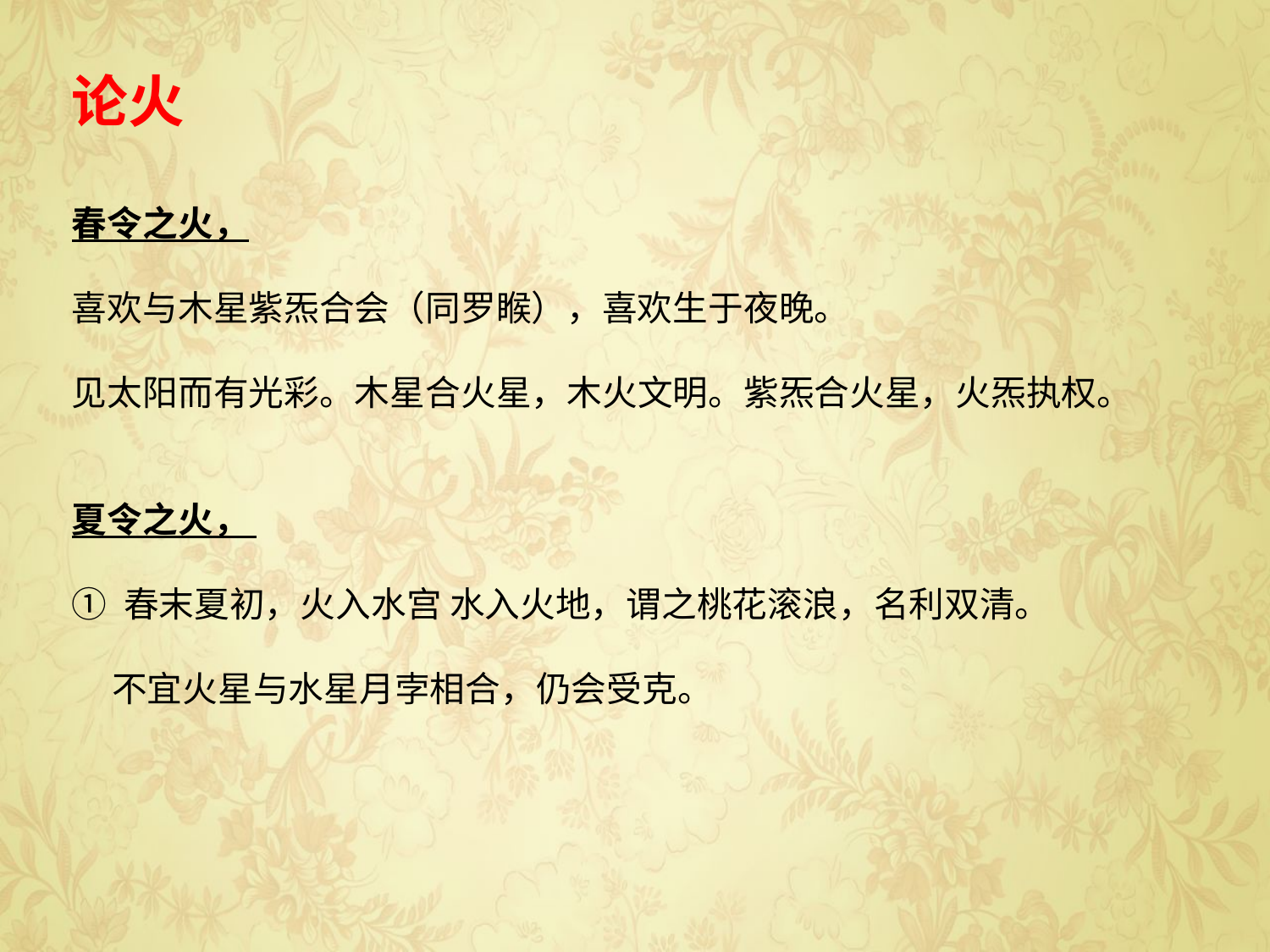

论火

春令之火，

喜欢与木星紫炁合会（同罗睺），喜欢生于夜晚。

见太阳而有光彩。木星合火星，木火文明。紫炁合火星，火炁执权。

夏令之火，

① 春末夏初，火入水宫 水入火地，谓之桃花滚浪，名利双清。

    不宜火星与水星月孛相合，仍会受克。